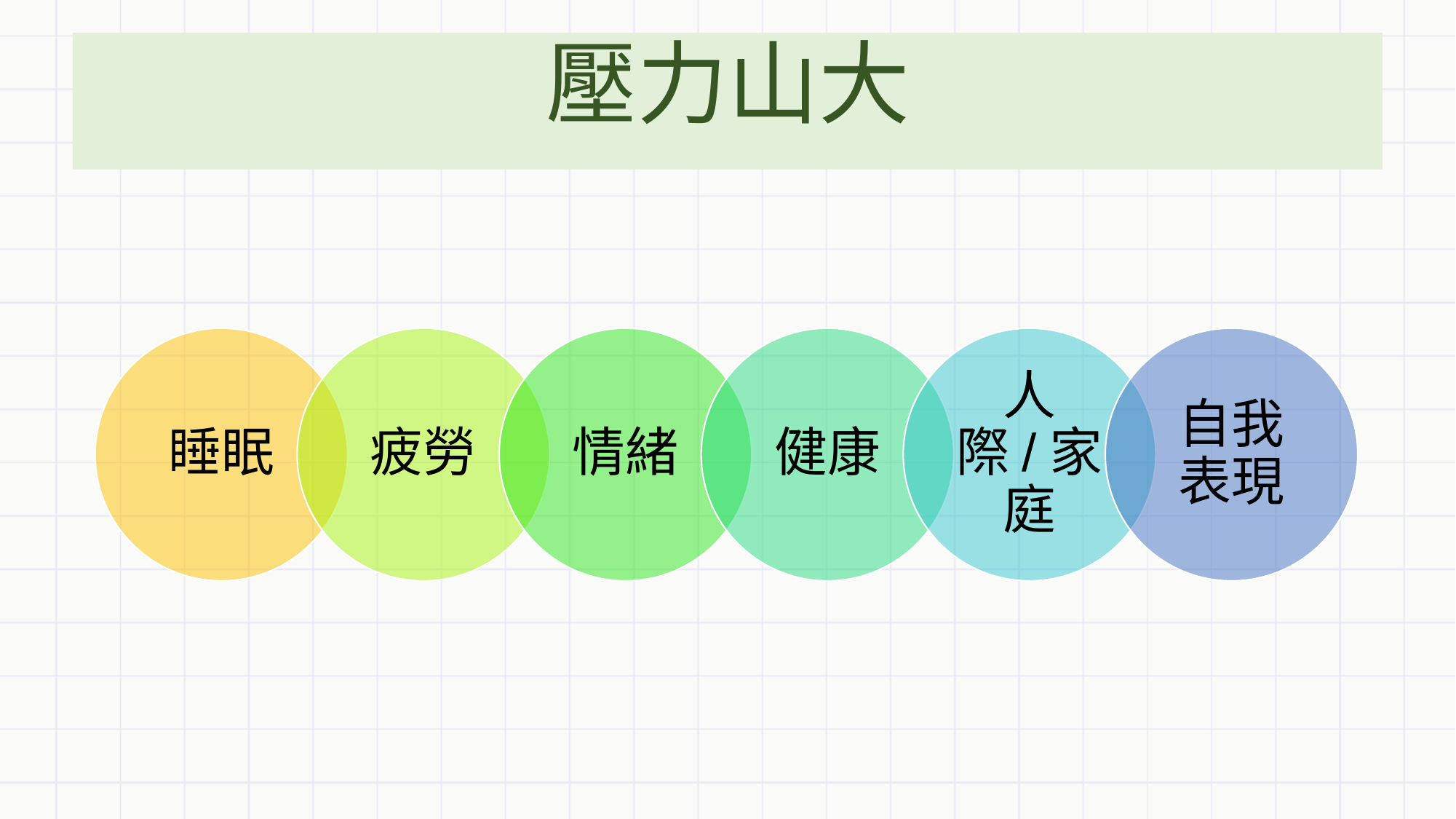

# 壓力山大
睡眠
疲勞
情緒
健康
人際/家庭
自我表現